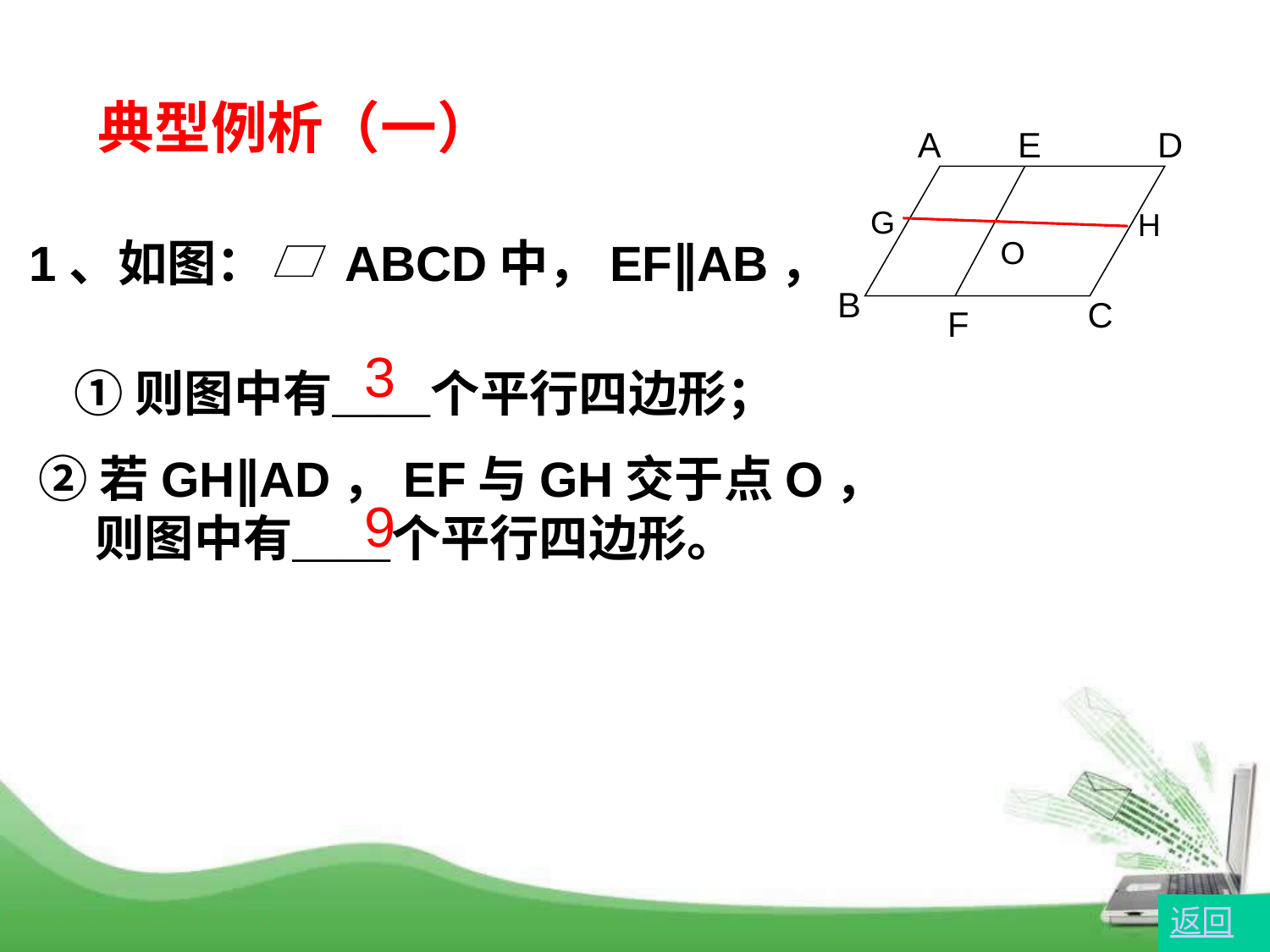

典型例析（一）
A
E
D

1、如图：      ABCD中，EF∥AB，

B
C
F
G
H

O
②若GH∥AD，EF与GH交于点O，
    则图中有＿＿个平行四边形。
3
①则图中有＿＿个平行四边形；
9
返回